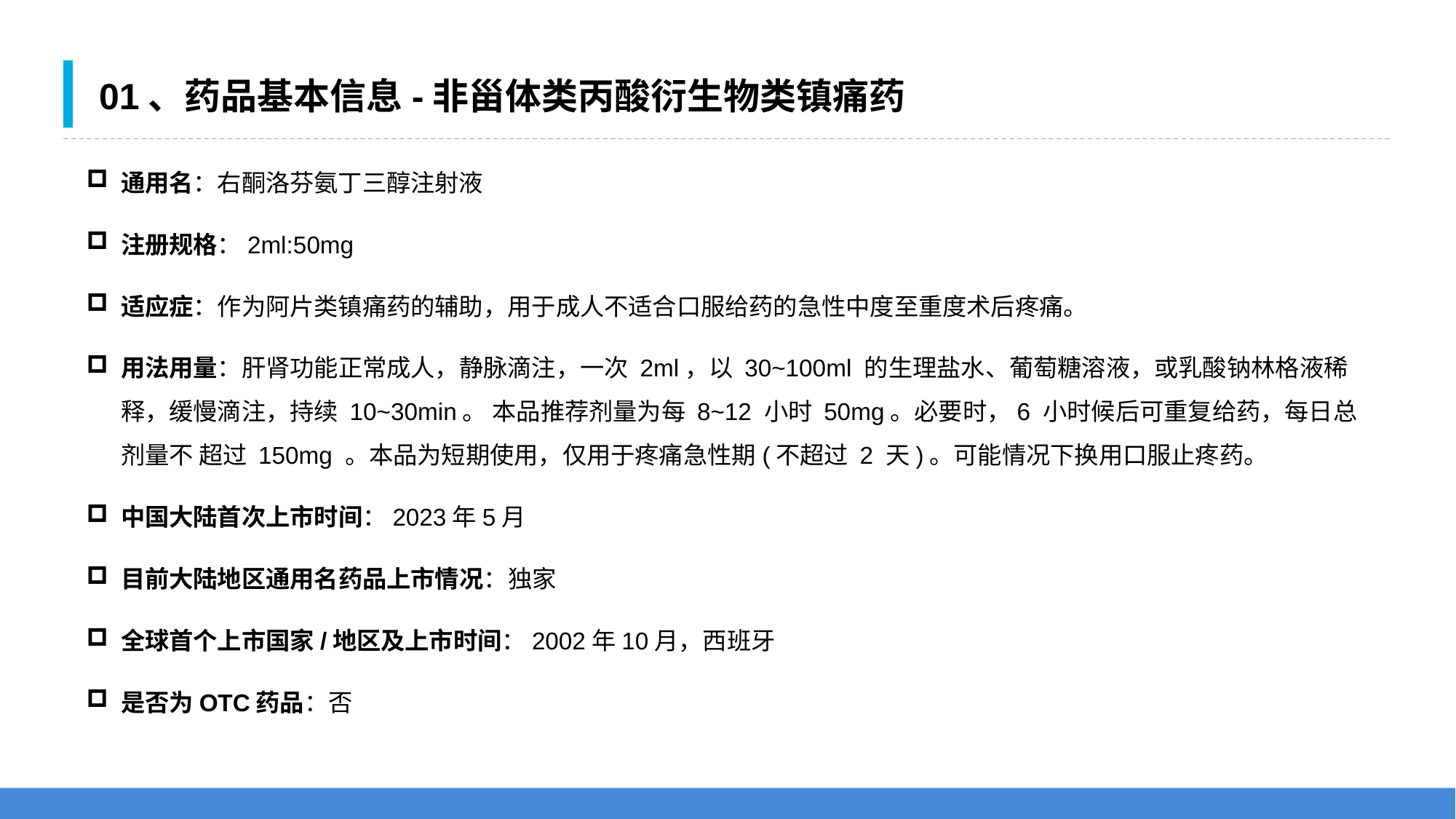

01、药品基本信息-非甾体类丙酸衍生物类镇痛药
通用名：右酮洛芬氨丁三醇注射液
注册规格：2ml:50mg
适应症：作为阿片类镇痛药的辅助，用于成人不适合口服给药的急性中度至重度术后疼痛。
用法用量：肝肾功能正常成人，静脉滴注，一次 2ml，以 30~100ml 的生理盐水、葡萄糖溶液，或乳酸钠林格液稀释，缓慢滴注，持续 10~30min。 本品推荐剂量为每 8~12 小时 50mg。必要时，6 小时候后可重复给药，每日总剂量不 超过 150mg 。本品为短期使用，仅用于疼痛急性期(不超过 2 天)。可能情况下换用口服止疼药。
中国大陆首次上市时间：2023年5月
目前大陆地区通用名药品上市情况：独家
全球首个上市国家/地区及上市时间：2002年10月，西班牙
是否为OTC药品：否